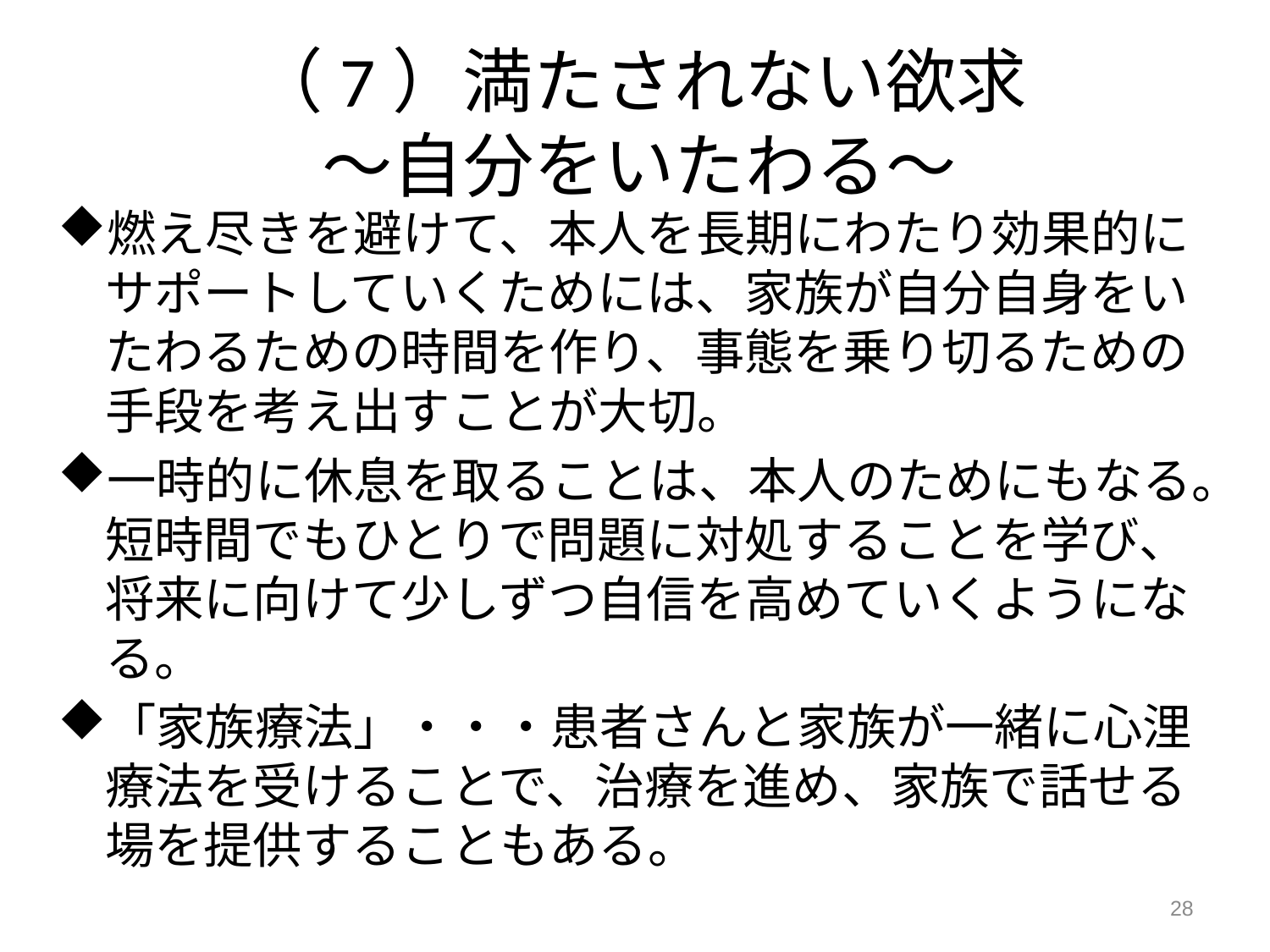

# （7）満たされない欲求 ～自分をいたわる～
燃え尽きを避けて、本人を長期にわたり効果的にサポートしていくためには、家族が自分自身をいたわるための時間を作り、事態を乗り切るための手段を考え出すことが大切。
一時的に休息を取ることは、本人のためにもなる。短時間でもひとりで問題に対処することを学び、将来に向けて少しずつ自信を高めていくようになる。
「家族療法」・・・患者さんと家族が一緒に心浬療法を受けることで、治療を進め、家族で話せる場を提供することもある。
28